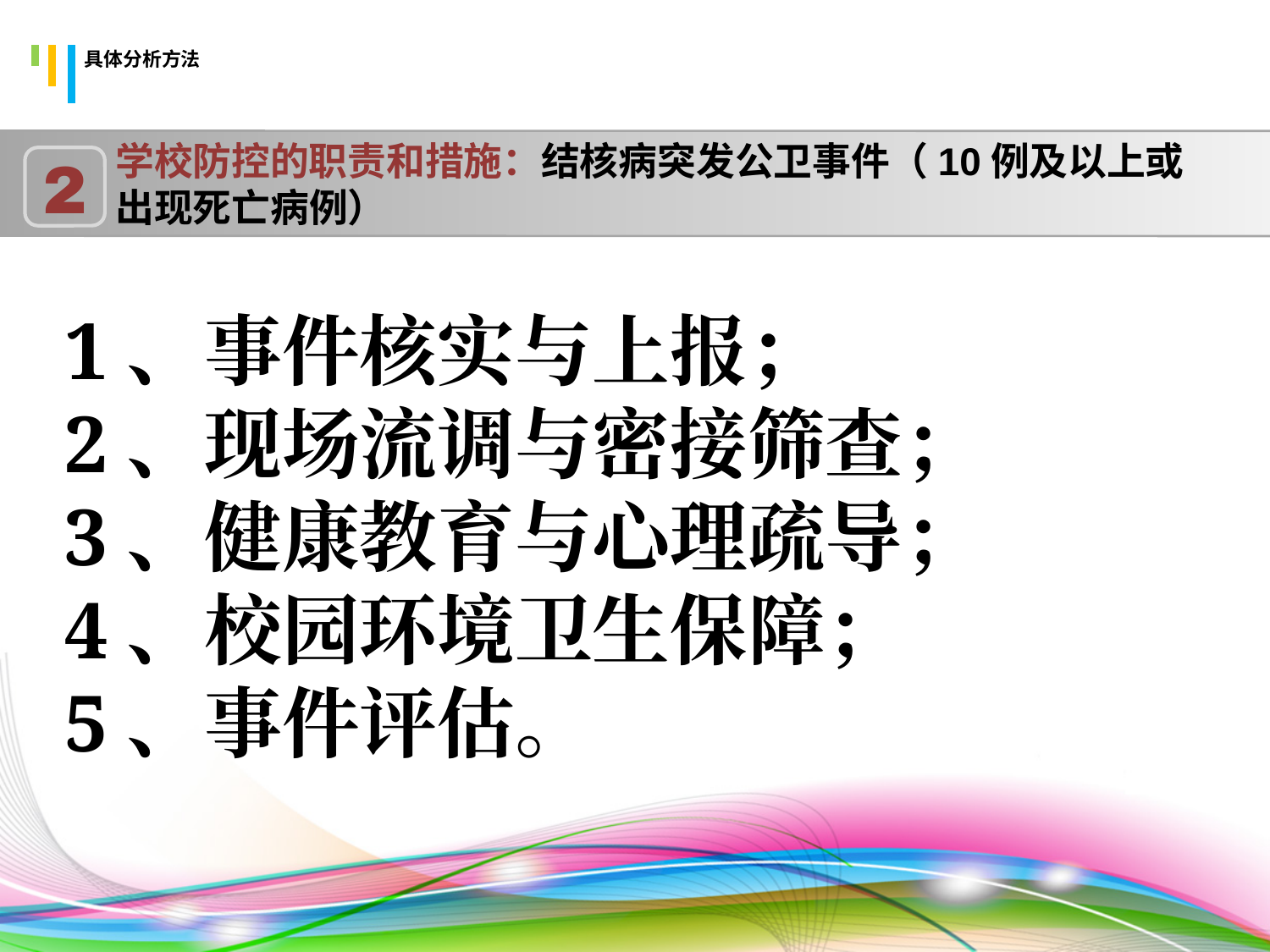

# 具体分析方法
学校防控的职责和措施：结核病突发公卫事件（10例及以上或出现死亡病例）
2
1、事件核实与上报；
2、现场流调与密接筛查；
3、健康教育与心理疏导；
4、校园环境卫生保障；
5、事件评估。